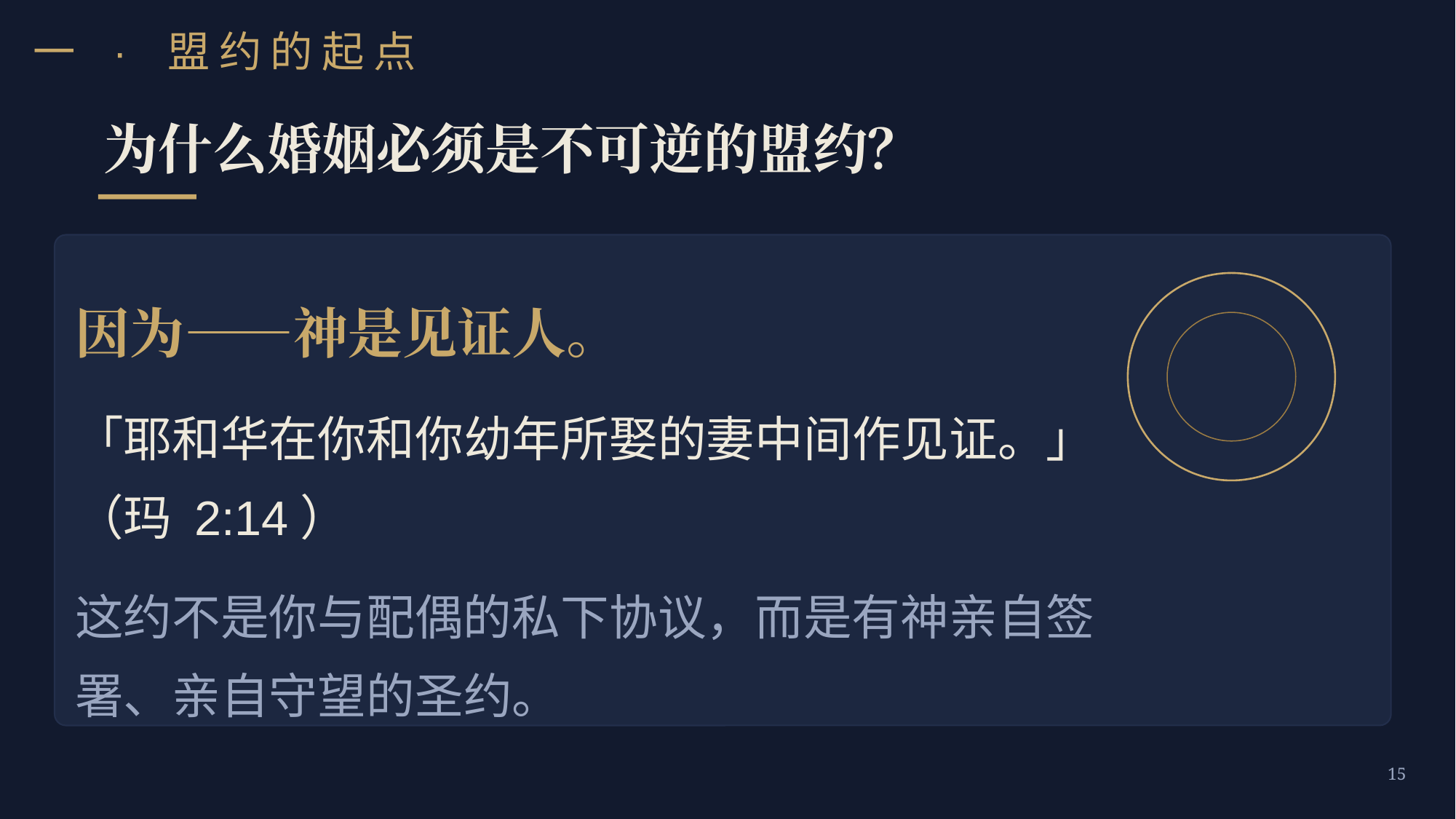

一 · 盟约的起点
为什么婚姻必须是不可逆的盟约？

因为——神是见证人。
「耶和华在你和你幼年所娶的妻中间作见证。」（玛 2:14）
这约不是你与配偶的私下协议，而是有神亲自签署、亲自守望的圣约。

15